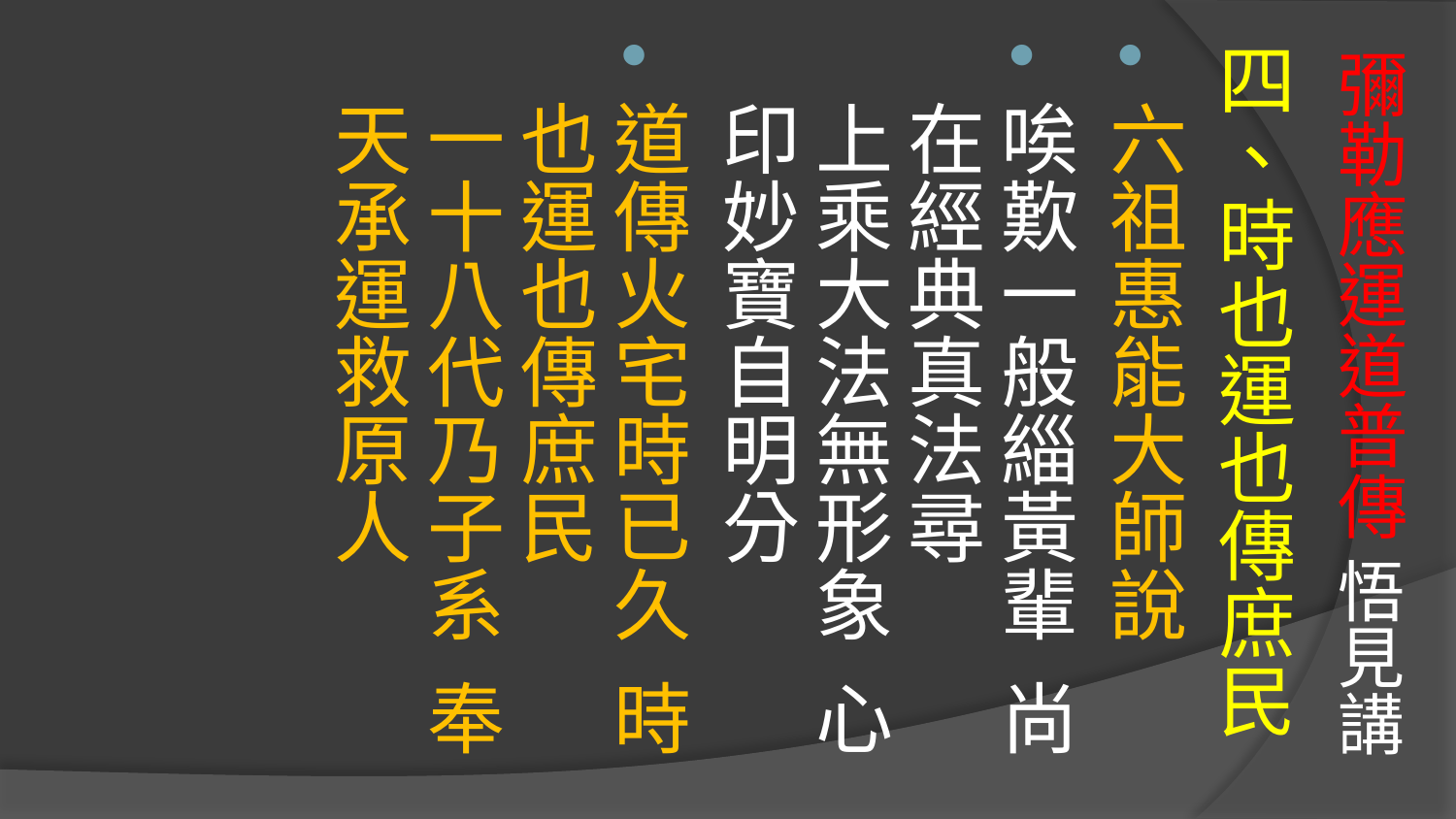

# 彌勒應運道普傳 悟見講
四、時也運也傳庶民
六祖惠能大師說
唉歎一般緇黃輩  尚在經典真法尋
上乘大法無形象  心印妙寶自明分
道傳火宅時已久  時也運也傳庶民 
一十八代乃子系  奉天承運救原人